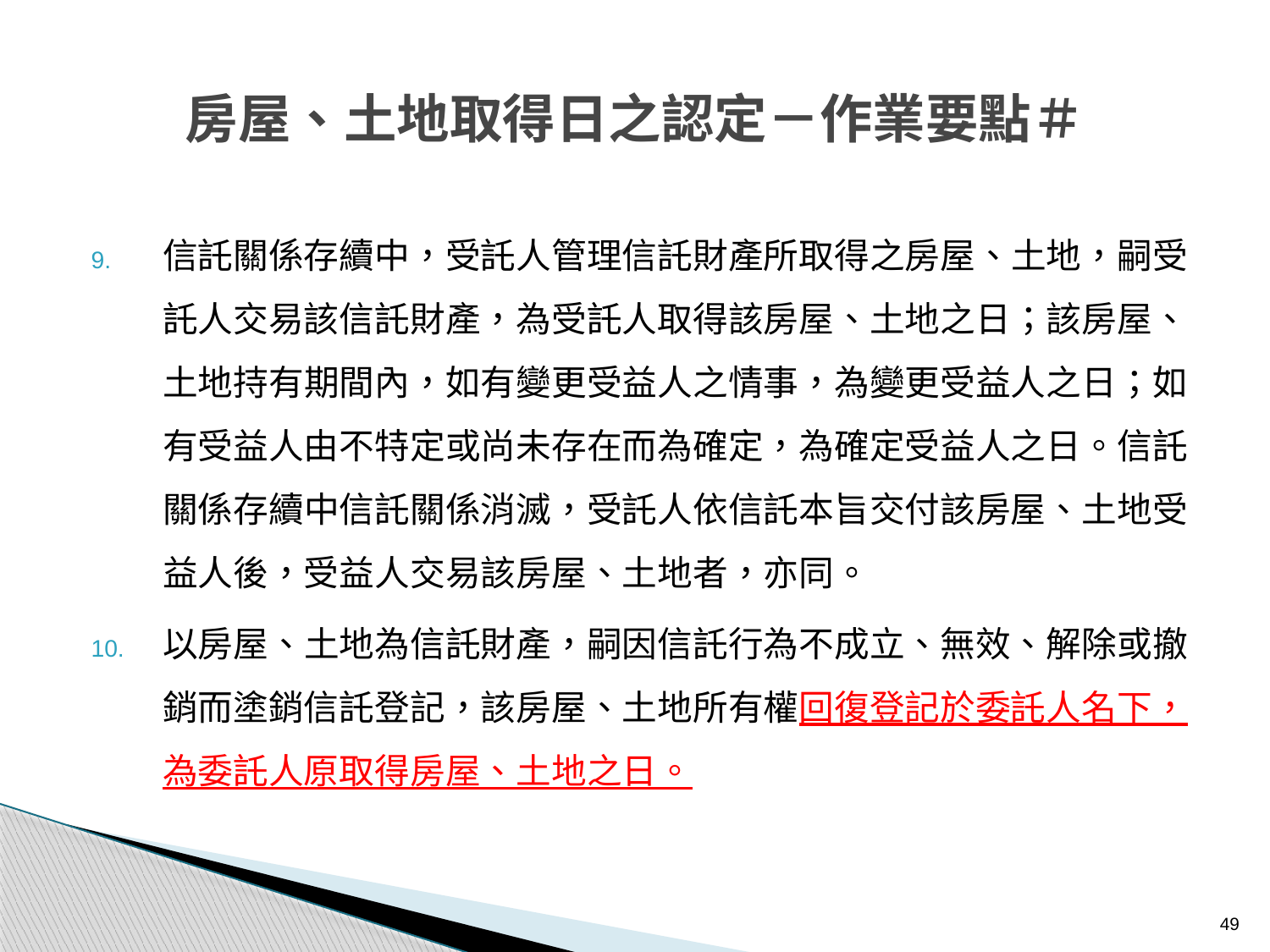

# 房屋、土地取得日之認定－作業要點＃
信託關係存續中，受託人管理信託財產所取得之房屋、土地，嗣受託人交易該信託財產，為受託人取得該房屋、土地之日；該房屋、土地持有期間內，如有變更受益人之情事，為變更受益人之日；如有受益人由不特定或尚未存在而為確定，為確定受益人之日。信託關係存續中信託關係消滅，受託人依信託本旨交付該房屋、土地受益人後，受益人交易該房屋、土地者，亦同。
以房屋、土地為信託財產，嗣因信託行為不成立、無效、解除或撤銷而塗銷信託登記，該房屋、土地所有權回復登記於委託人名下，為委託人原取得房屋、土地之日。
49